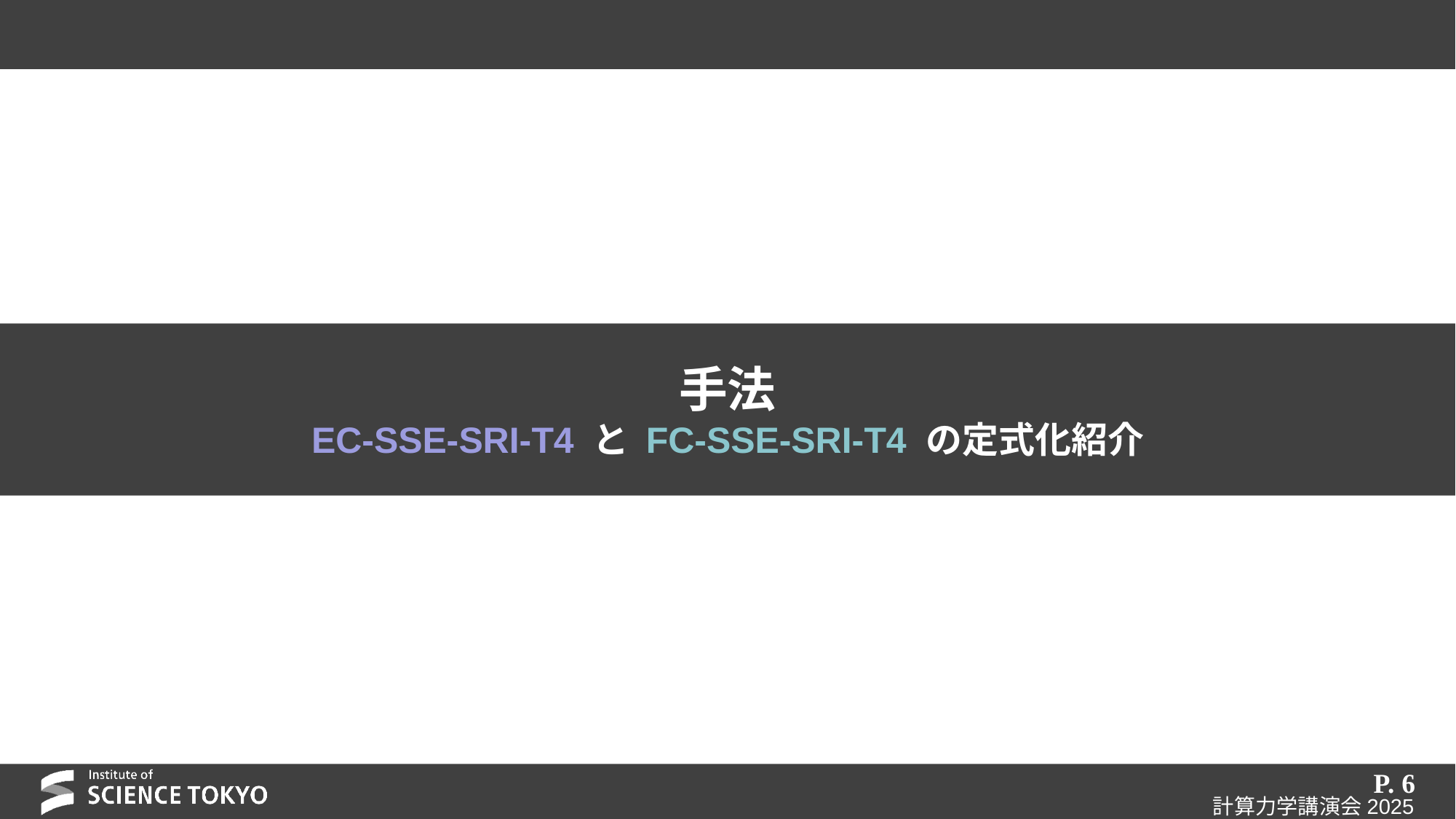

# 手法 EC-SSE-SRI-T4 と FC-SSE-SRI-T4 の定式化紹介
P. 6